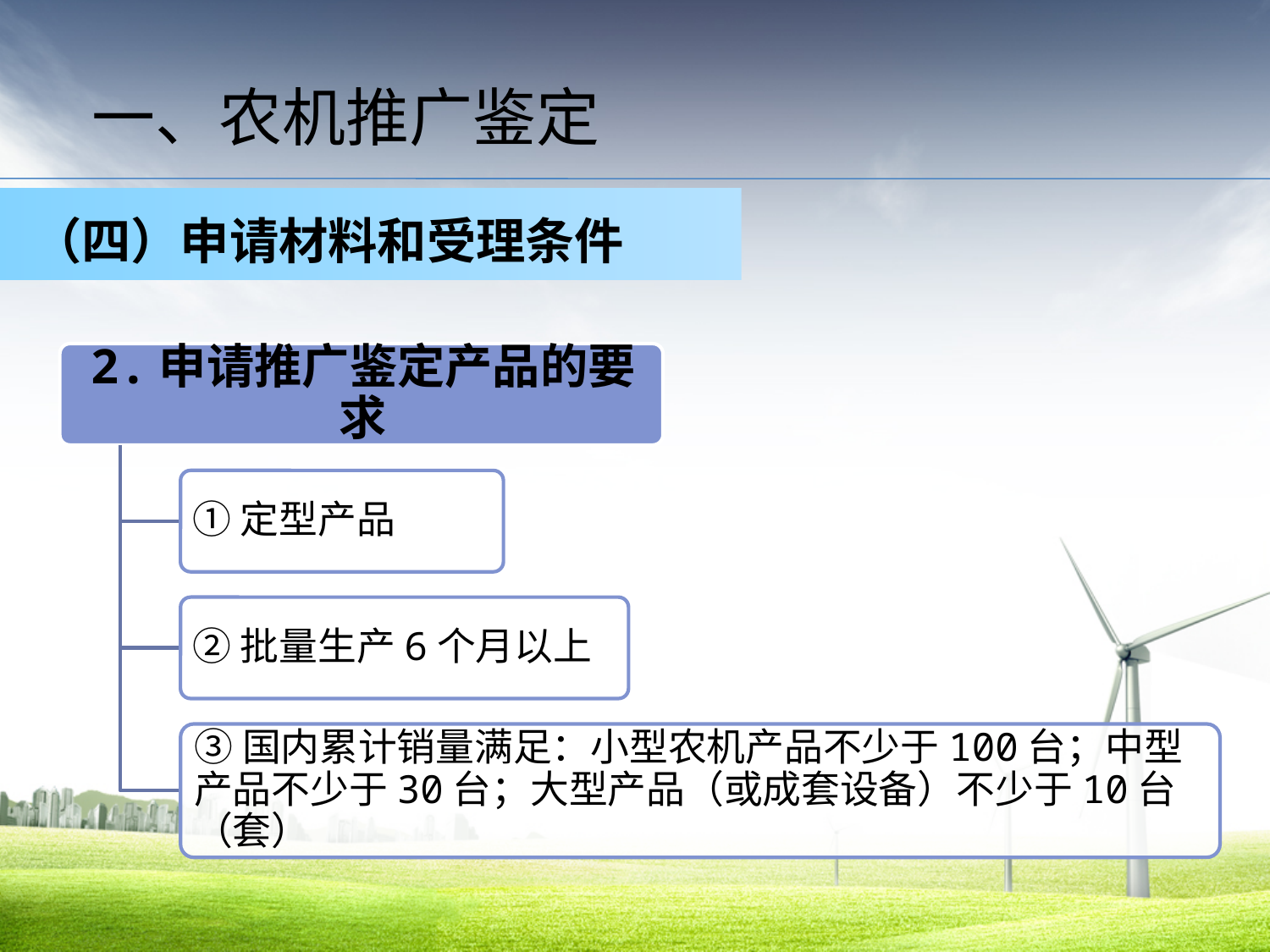

一、农机推广鉴定

（四）申请材料和受理条件
2.申请推广鉴定产品的要求
①定型产品
②批量生产6个月以上
③国内累计销量满足：小型农机产品不少于100台；中型产品不少于30台；大型产品（或成套设备）不少于10台（套）